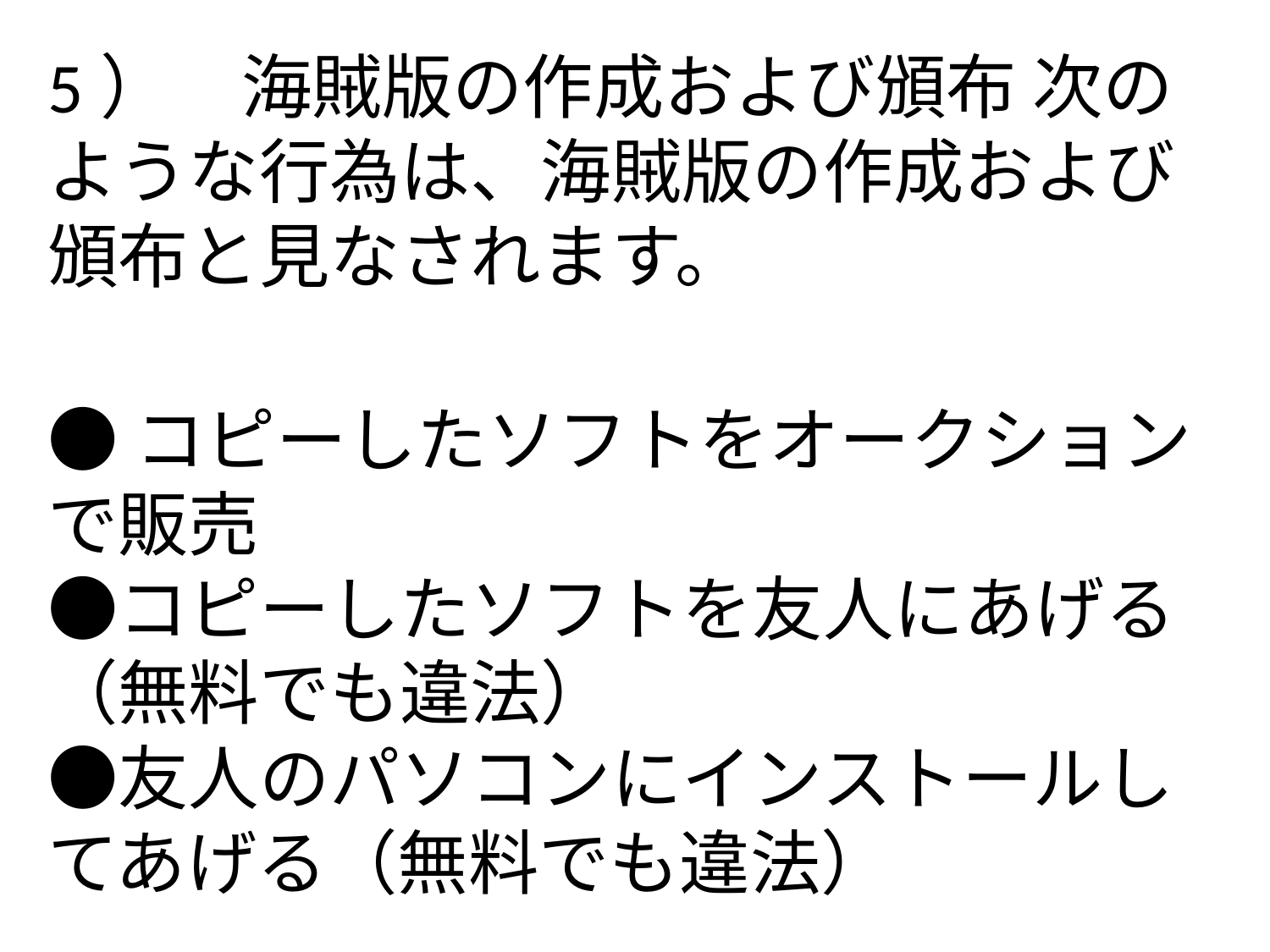

5）　海賊版の作成および頒布 次のような行為は、海賊版の作成および頒布と見なされます。
●コピーしたソフトをオークションで販売
●コピーしたソフトを友人にあげる（無料でも違法）
●友人のパソコンにインストールしてあげる（無料でも違法）